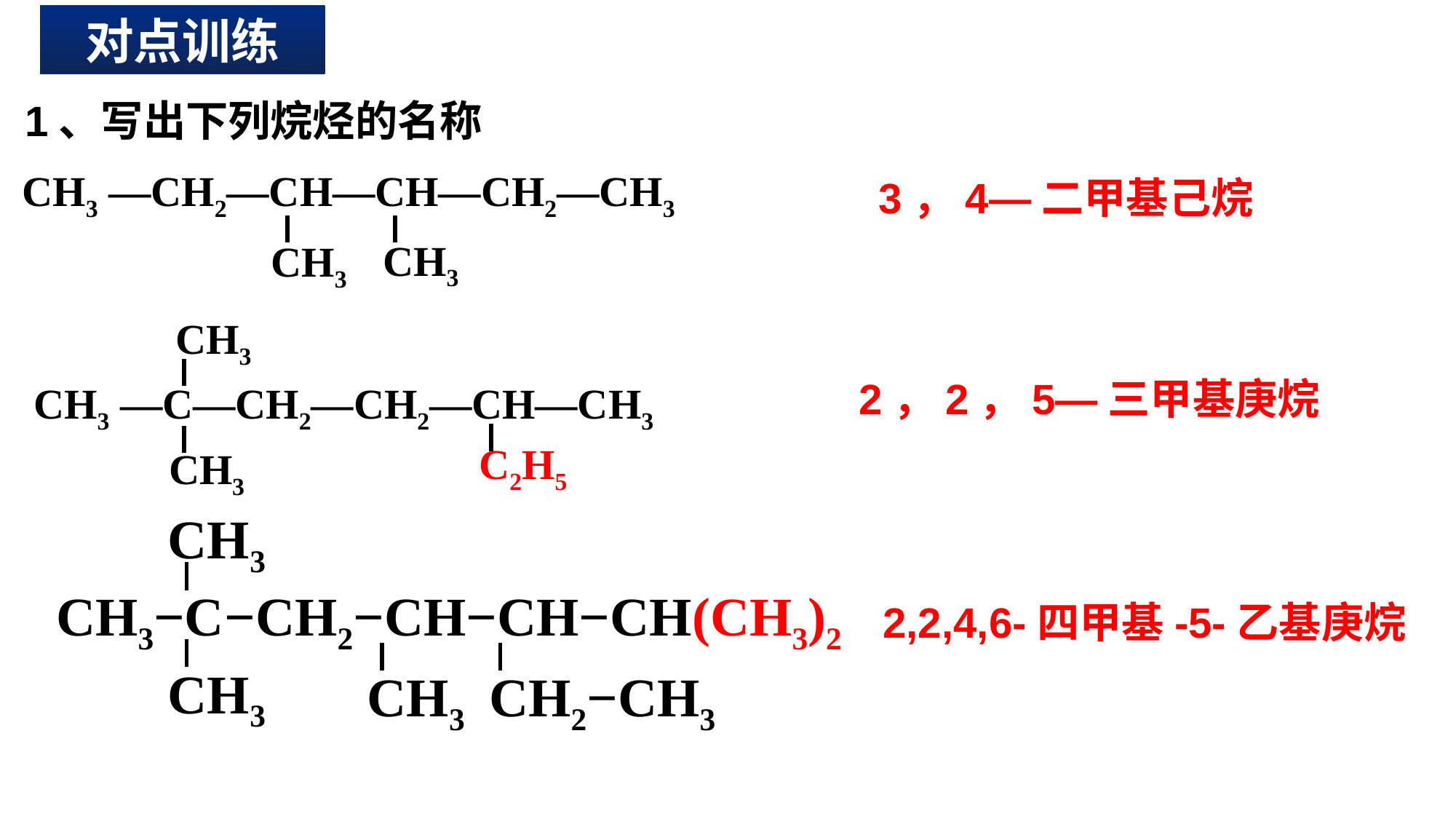

对点训练
1、写出下列烷烃的名称
CH3 —CH2—CH—CH—CH2—CH3
CH3
CH3
3，4—二甲基己烷
CH3
CH3 —C—CH2—CH2—CH—CH3
CH3
C2H5
2，2，5—三甲基庚烷
CH3
CH3−C−CH2−CH−CH−CH(CH3)2
CH3
CH3
CH2−CH3
2,2,4,6-四甲基-5-乙基庚烷